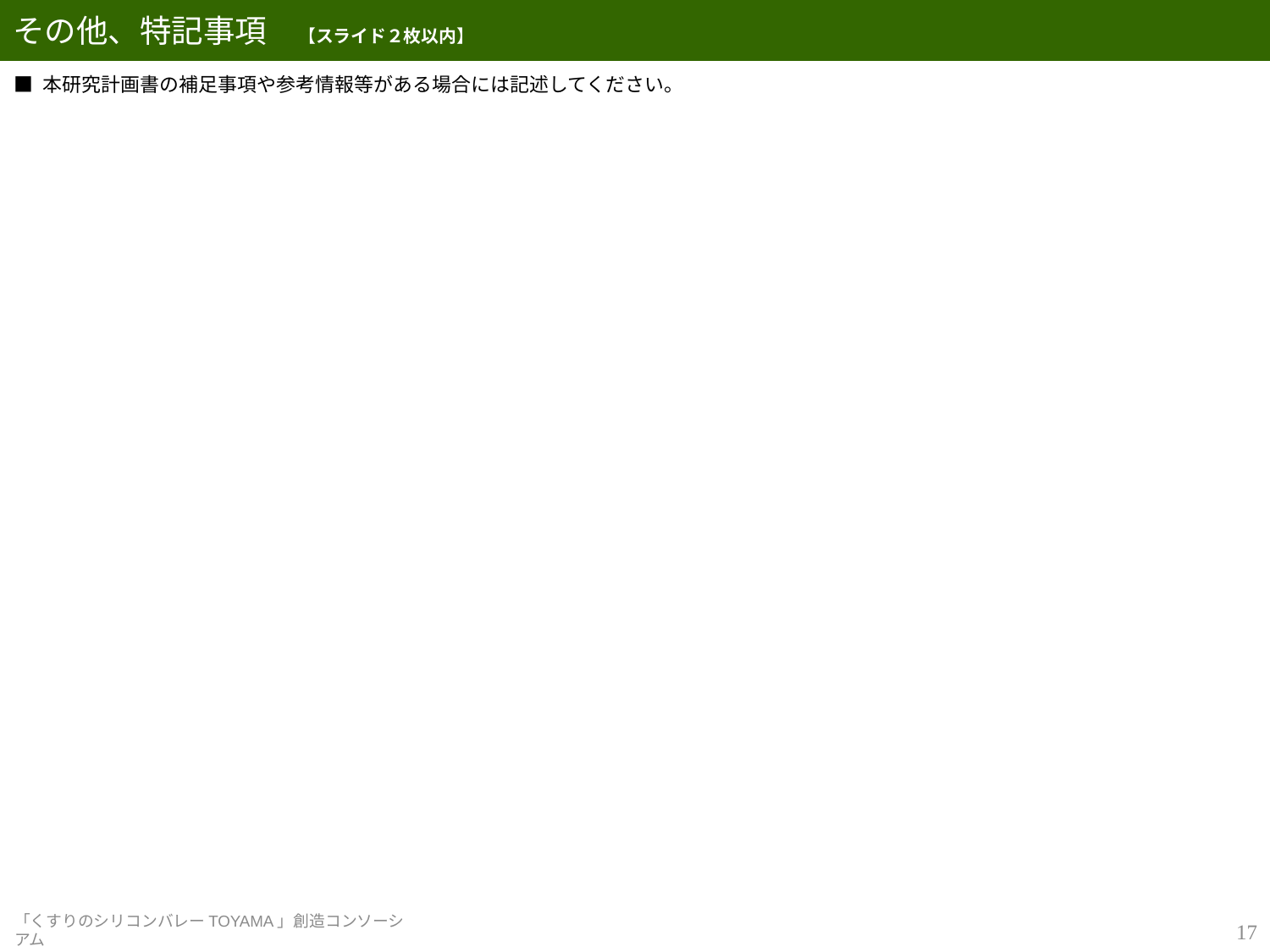

# その他、特記事項　【スライド２枚以内】
■ 本研究計画書の補足事項や参考情報等がある場合には記述してください。
17
「くすりのシリコンバレーTOYAMA」創造コンソーシアム